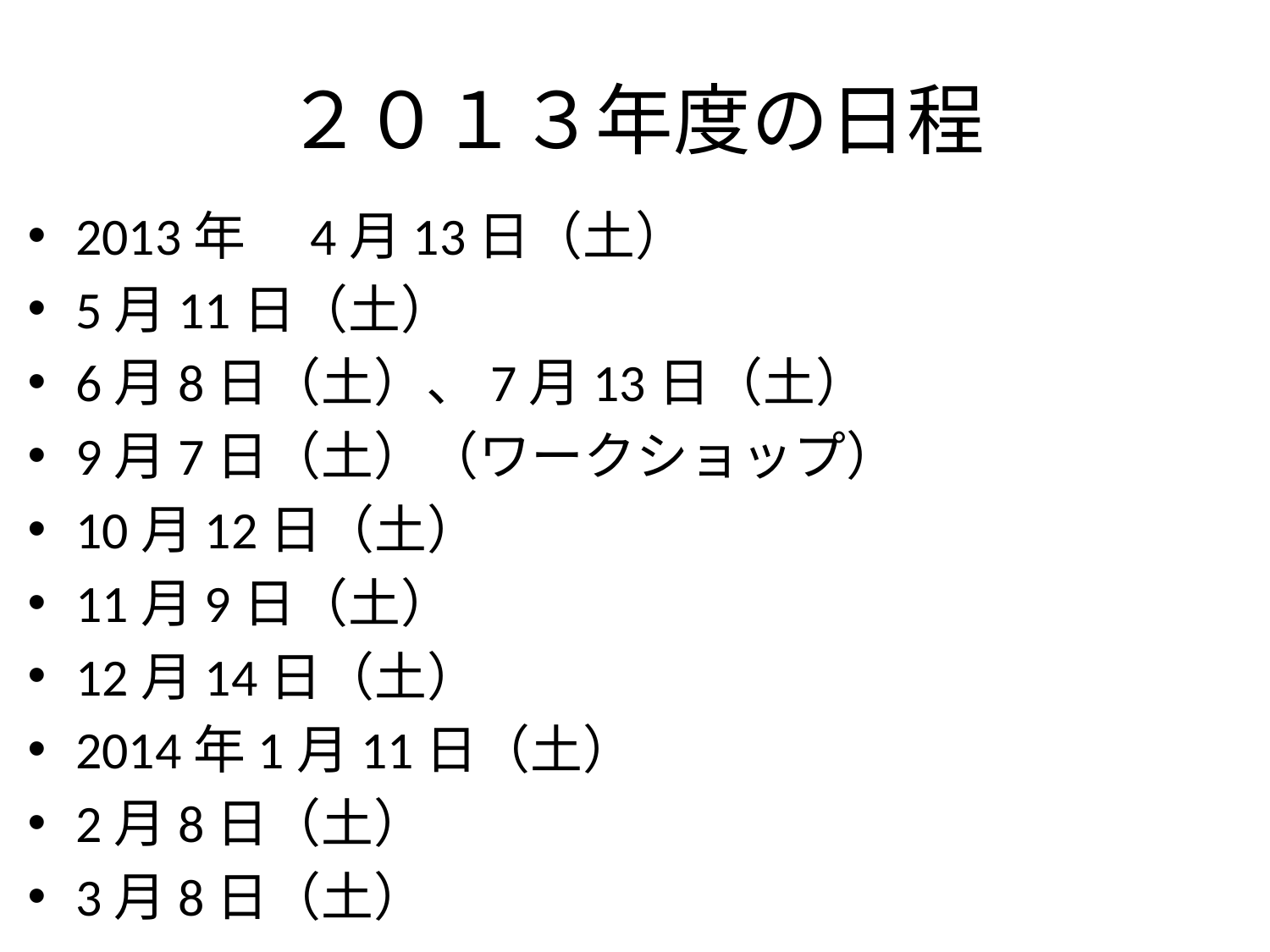

# ２０１３年度の日程
2013年　4月13日（土）
5月11日（土）
6月8日（土）、7月13日（土）
9月7日（土）（ワークショップ）
10月12日（土）
11月9日（土）
12月14日（土）
2014年1月11日（土）
2月8日（土）
3月8日（土）